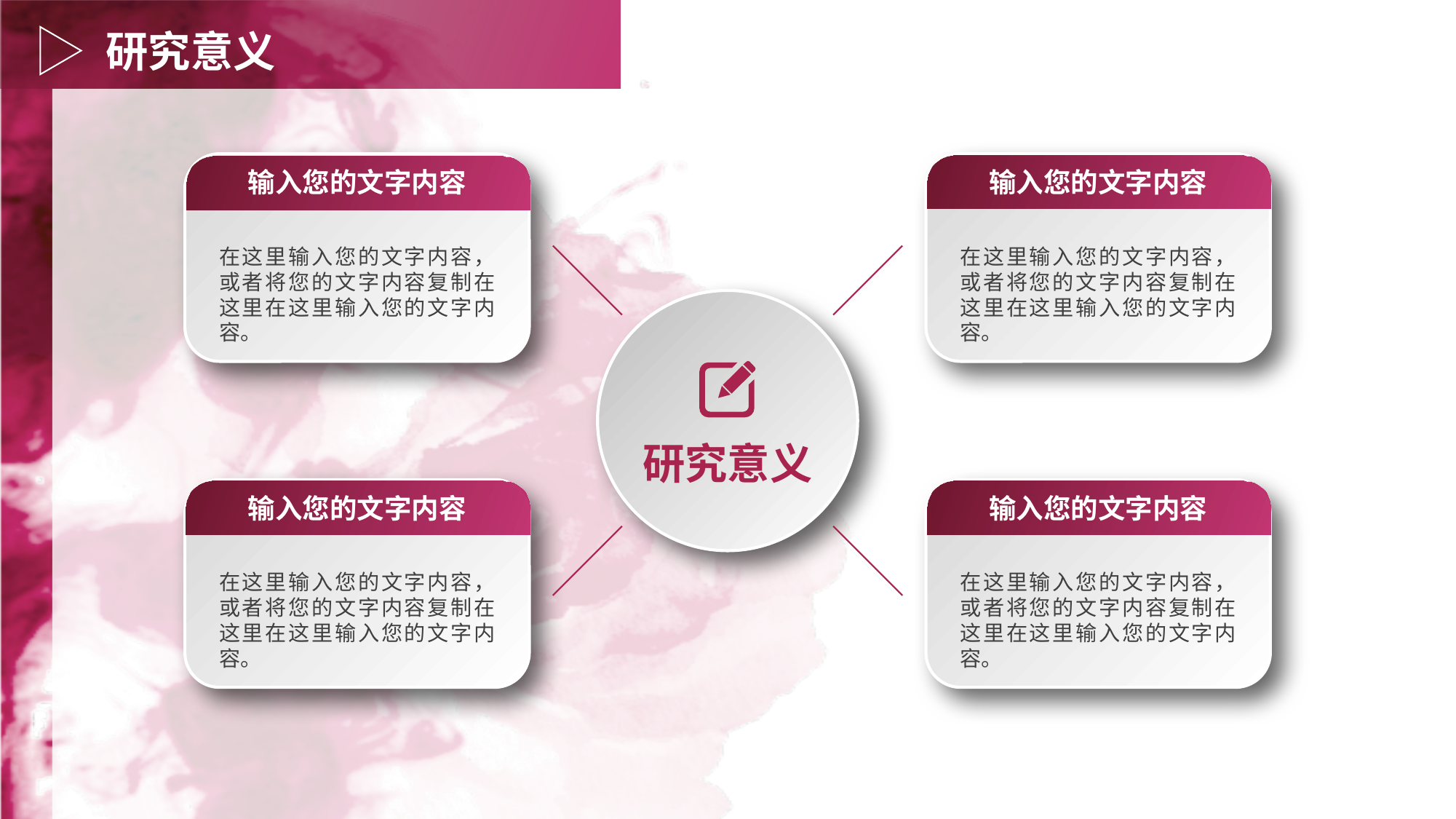

研究意义

输入您的文字内容
输入您的文字内容
在这里输入您的文字内容，或者将您的文字内容复制在这里在这里输入您的文字内容。
在这里输入您的文字内容，或者将您的文字内容复制在这里在这里输入您的文字内容。

研究意义

输入您的文字内容
输入您的文字内容
在这里输入您的文字内容，或者将您的文字内容复制在这里在这里输入您的文字内容。
在这里输入您的文字内容，或者将您的文字内容复制在这里在这里输入您的文字内容。